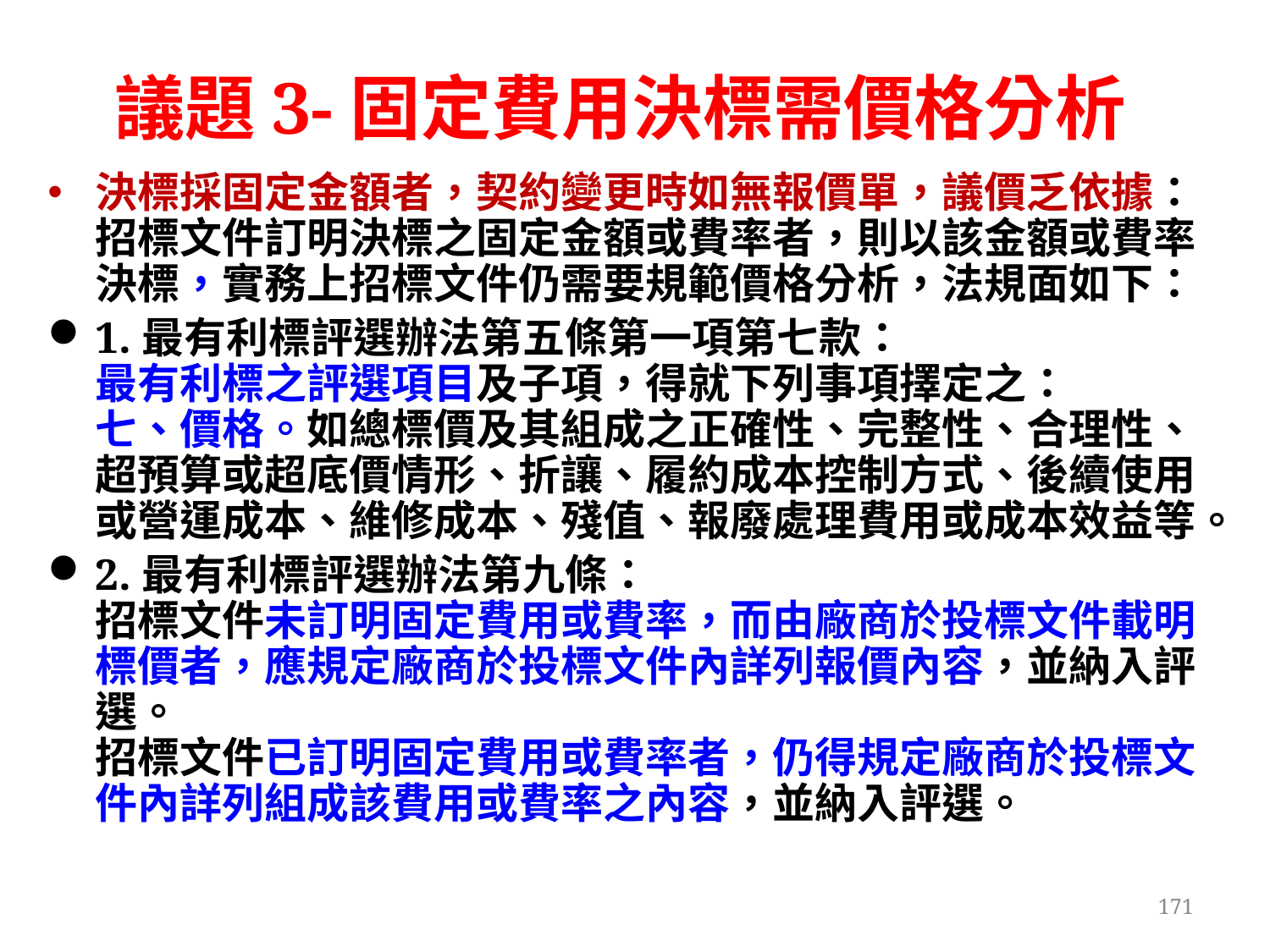

# 議題3-固定費用決標需價格分析
決標採固定金額者，契約變更時如無報價單，議價乏依據：
招標文件訂明決標之固定金額或費率者，則以該金額或費率決標，實務上招標文件仍需要規範價格分析，法規面如下：
1.最有利標評選辦法第五條第一項第七款：
最有利標之評選項目及子項，得就下列事項擇定之：
七、價格。如總標價及其組成之正確性、完整性、合理性、超預算或超底價情形、折讓、履約成本控制方式、後續使用或營運成本、維修成本、殘值、報廢處理費用或成本效益等。
2.最有利標評選辦法第九條：　　
招標文件未訂明固定費用或費率，而由廠商於投標文件載明標價者，應規定廠商於投標文件內詳列報價內容，並納入評選。
招標文件已訂明固定費用或費率者，仍得規定廠商於投標文件內詳列組成該費用或費率之內容，並納入評選。

171